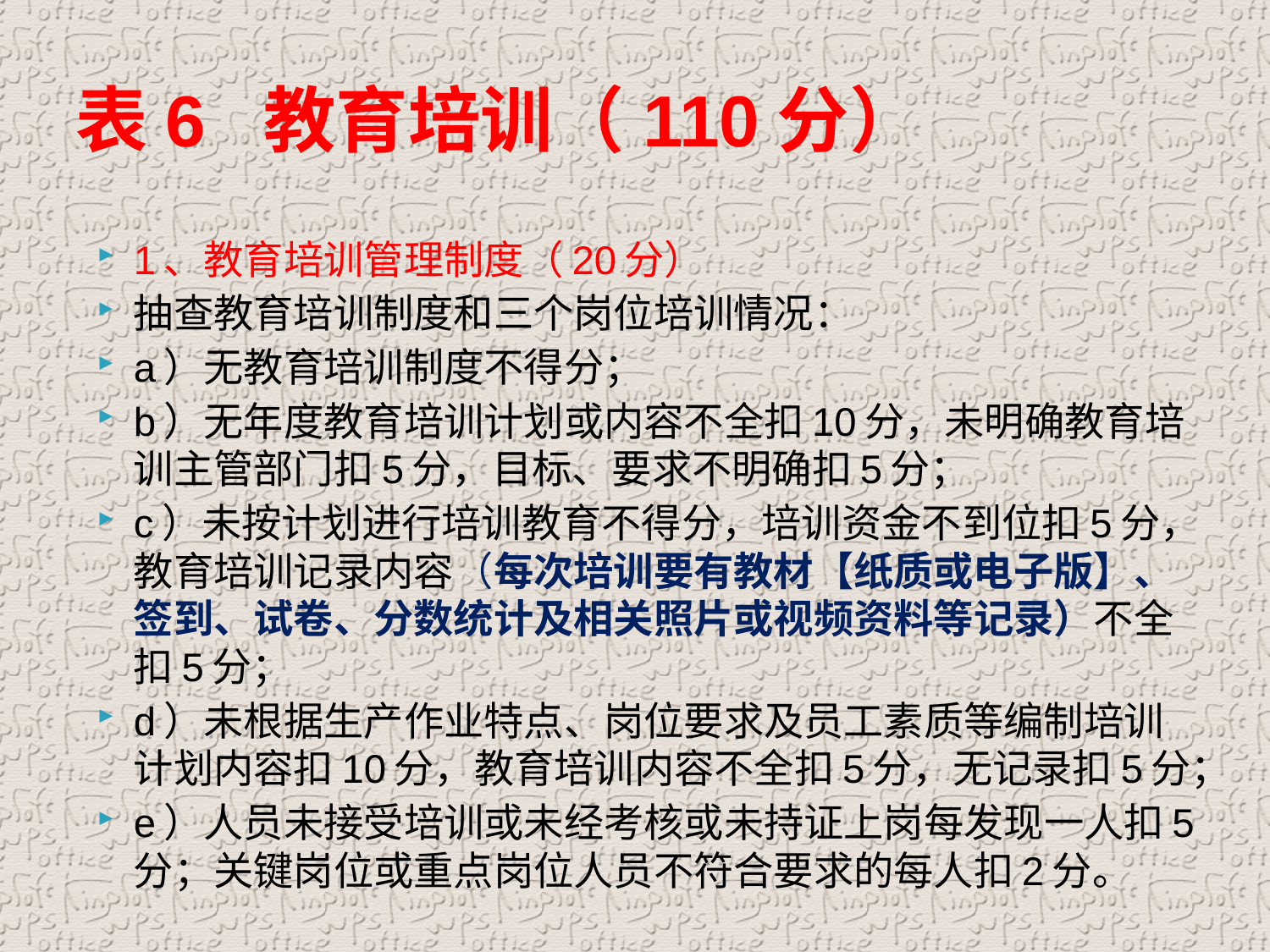

# 表6  教育培训（110分）
1、教育培训管理制度（20分）
抽查教育培训制度和三个岗位培训情况：
a）无教育培训制度不得分；
b）无年度教育培训计划或内容不全扣10分，未明确教育培训主管部门扣5分，目标、要求不明确扣5分；
c）未按计划进行培训教育不得分，培训资金不到位扣5分，教育培训记录内容（每次培训要有教材【纸质或电子版】、签到、试卷、分数统计及相关照片或视频资料等记录）不全扣5分；
d）未根据生产作业特点、岗位要求及员工素质等编制培训计划内容扣10分，教育培训内容不全扣5分，无记录扣5分；
e）人员未接受培训或未经考核或未持证上岗每发现一人扣5分；关键岗位或重点岗位人员不符合要求的每人扣2分。